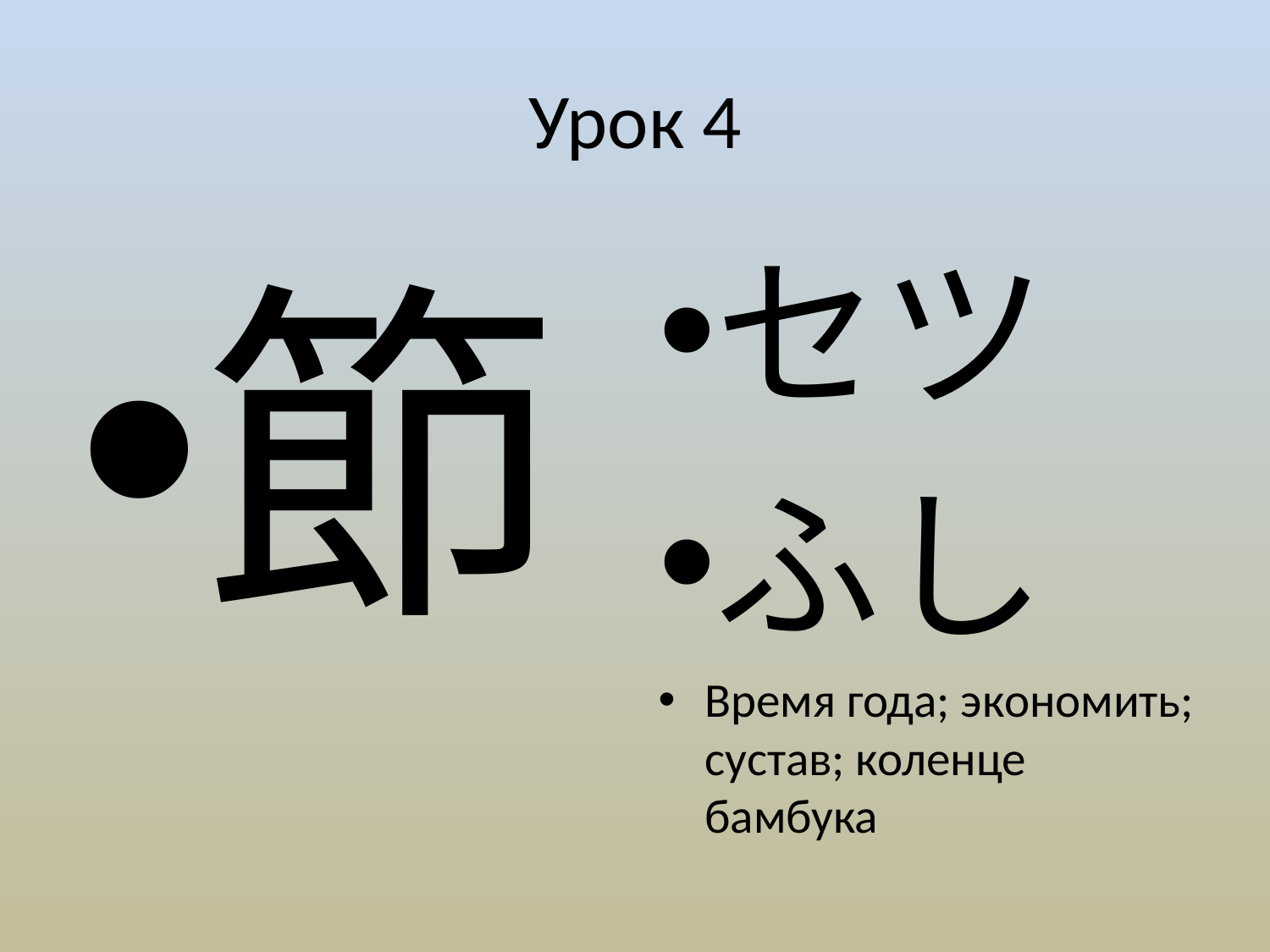

# Урок 4
節
セツ
ふし
Время года; экономить; сустав; коленце бамбука